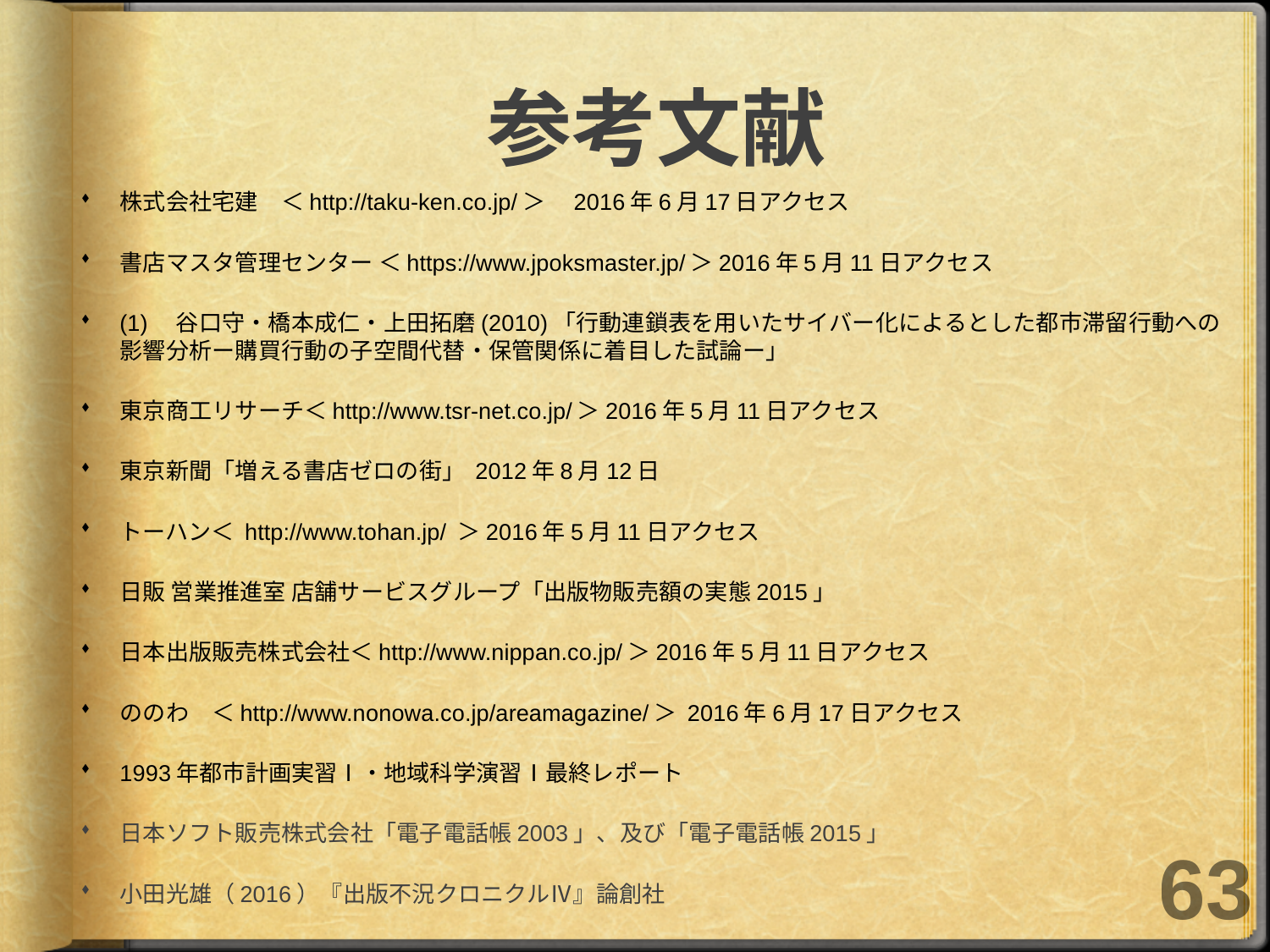

# 参考文献
株式会社宅建　＜http://taku-ken.co.jp/＞　2016年6月17日アクセス
書店マスタ管理センター ＜https://www.jpoksmaster.jp/＞2016年5月11日アクセス
(1)　谷口守・橋本成仁・上田拓磨(2010)「行動連鎖表を用いたサイバー化によるとした都市滞留行動への影響分析ー購買行動の子空間代替・保管関係に着目した試論ー」
東京商工リサーチ＜http://www.tsr-net.co.jp/＞2016年5月11日アクセス
東京新聞「増える書店ゼロの街」 2012年8月12日
トーハン＜ http://www.tohan.jp/ ＞2016年5月11日アクセス
日販 営業推進室 店舗サービスグループ「出版物販売額の実態2015」
日本出版販売株式会社＜http://www.nippan.co.jp/＞2016年5月11日アクセス
ののわ　＜http://www.nonowa.co.jp/areamagazine/＞ 2016年6月17日アクセス
1993年都市計画実習Ⅰ・地域科学演習Ⅰ最終レポート
日本ソフト販売株式会社「電子電話帳2003」、及び「電子電話帳2015」
小田光雄（2016）『出版不況クロニクルⅣ』論創社

63